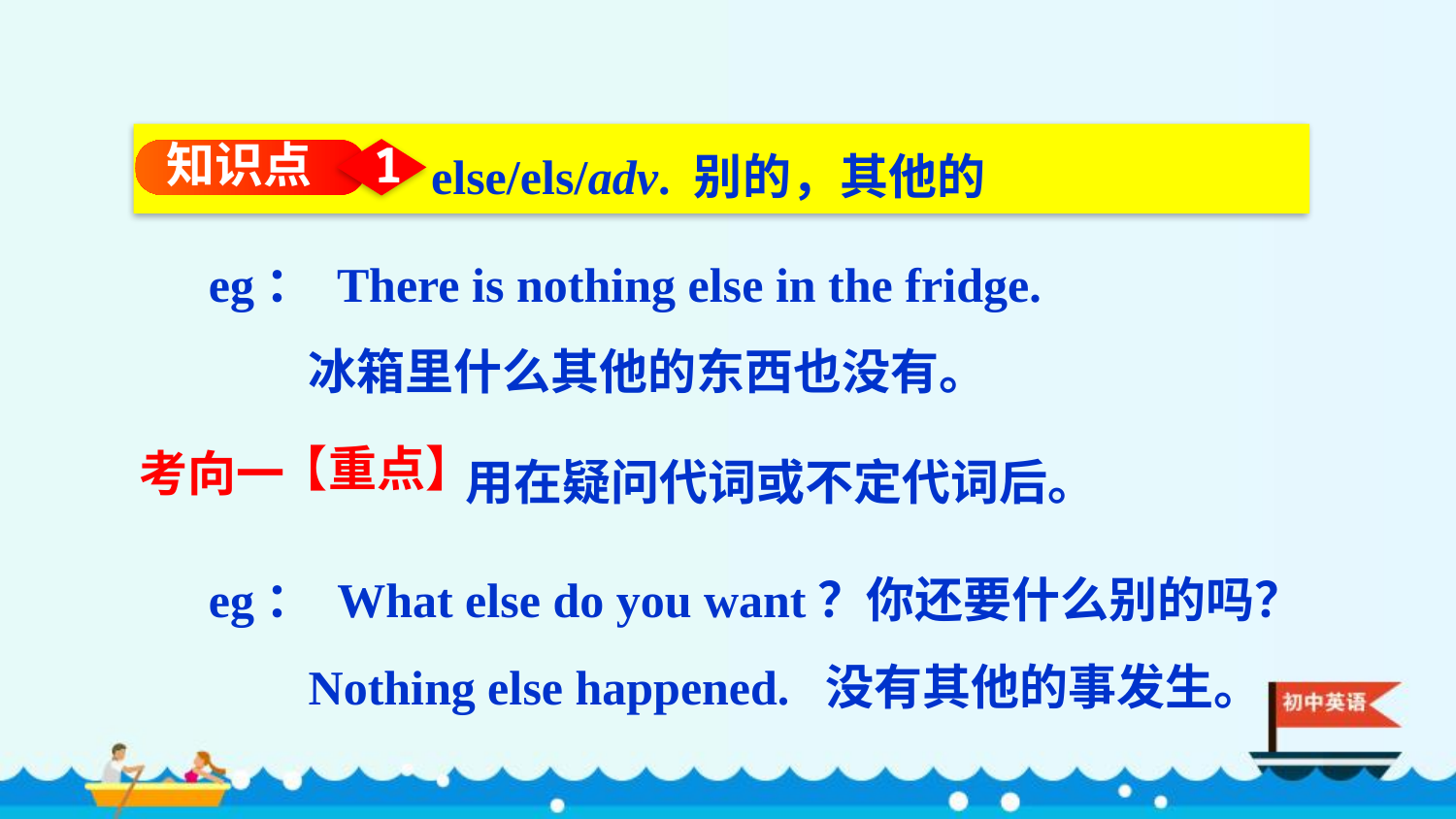

else/els/adv. 别的，其他的

知识点
1

eg： There is nothing else in the fridge. 冰箱里什么其他的东西也没有。
用在疑问代词或不定代词后。
考向一
【重点】
eg： What else do you want？你还要什么别的吗？
Nothing else happened.  没有其他的事发生。